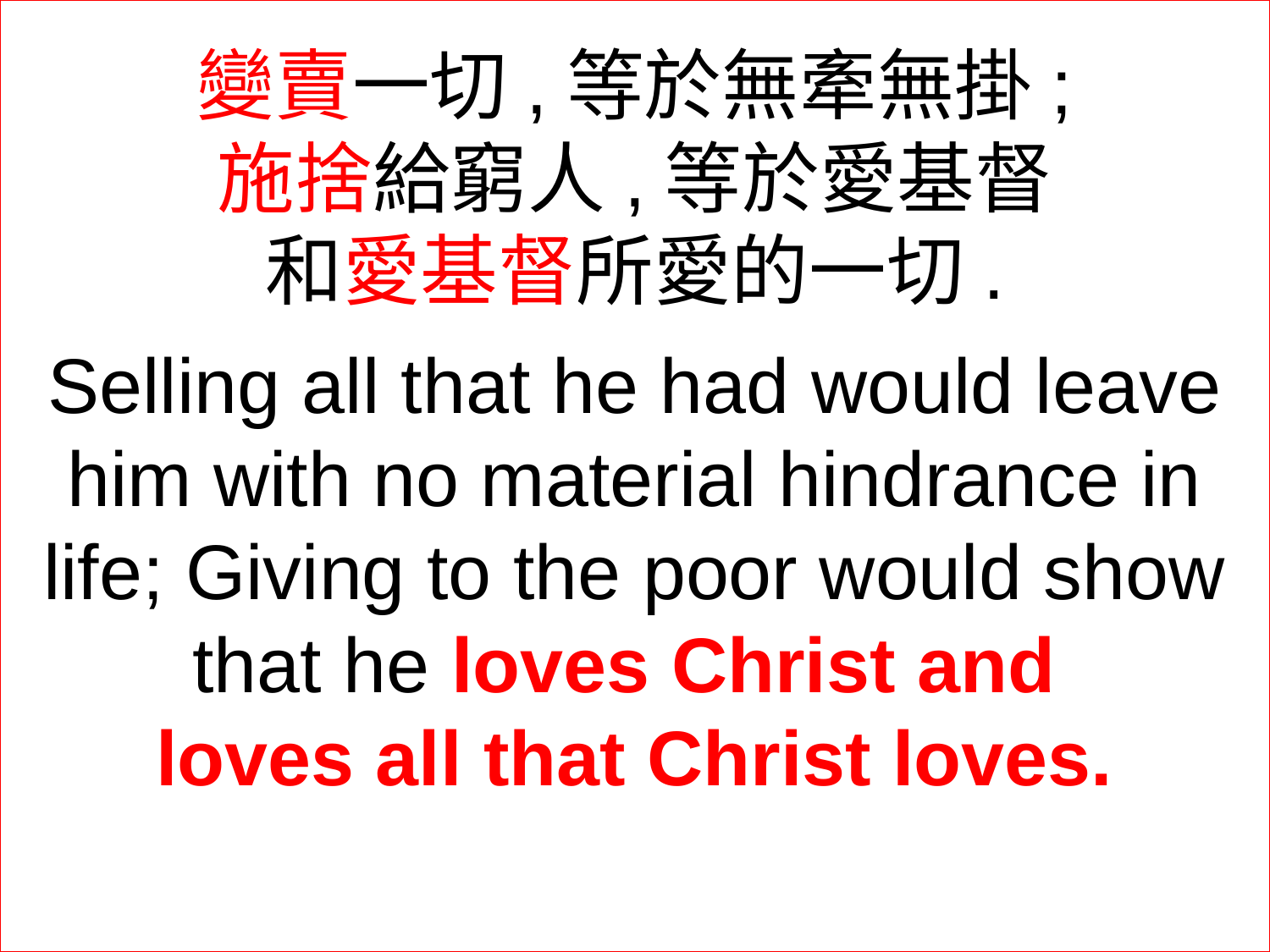

變賣一切,等於無牽無掛;
施捨給窮人,等於愛基督
和愛基督所愛的一切.
Selling all that he had would leave him with no material hindrance in life; Giving to the poor would show that he loves Christ and
loves all that Christ loves.